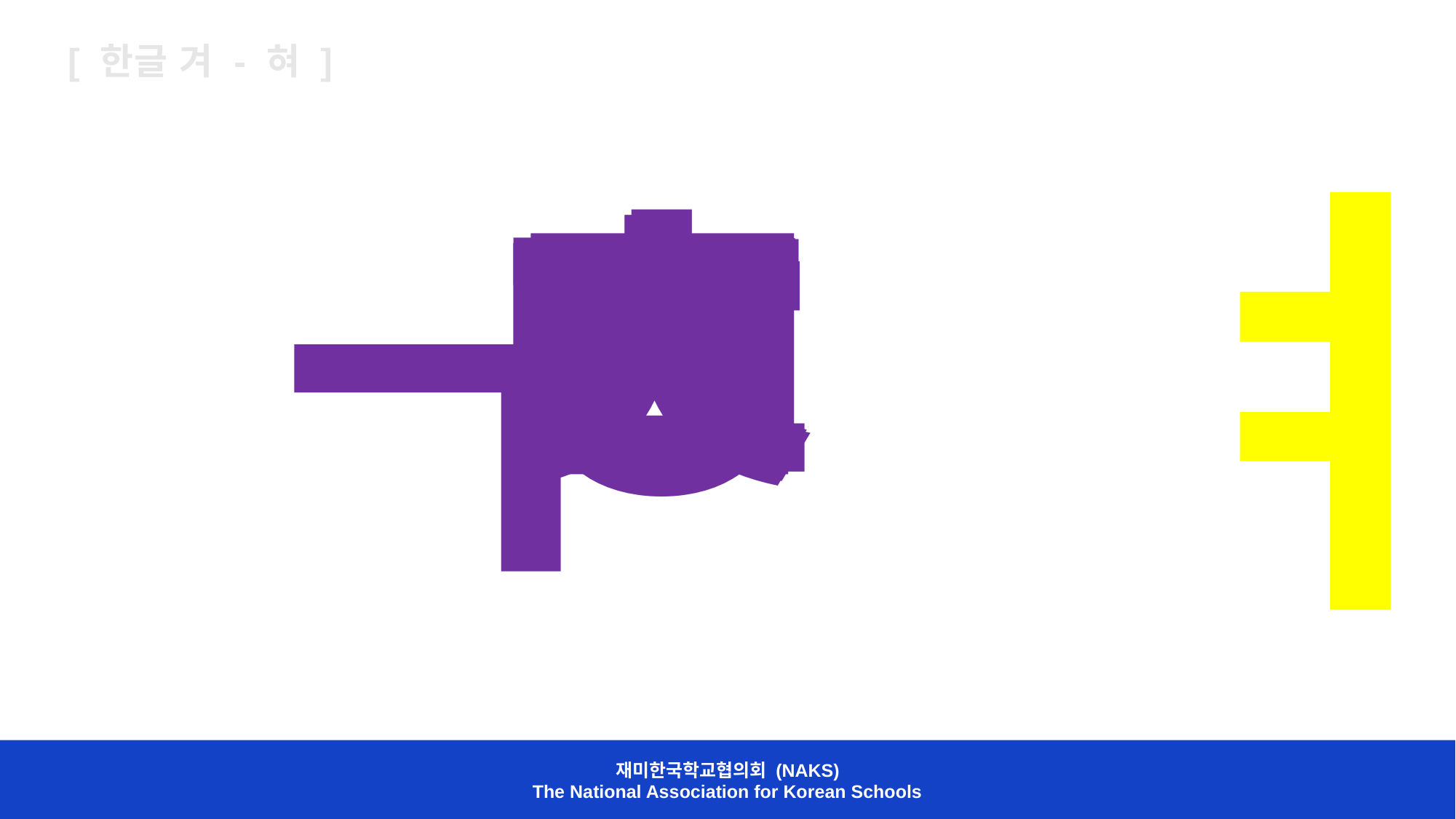

[ 한글 겨 - 혀 ]
ㅋ
ㅍ
ㅌ
ㅈ
ㄹ
ㄴ
ㄷ
ㅁ
ㅇ
ㅎ
ㅊ
ㅅ
ㅂ
ㅕ
ㄱ
재미한국학교협의회 (NAKS)
The National Association for Korean Schools